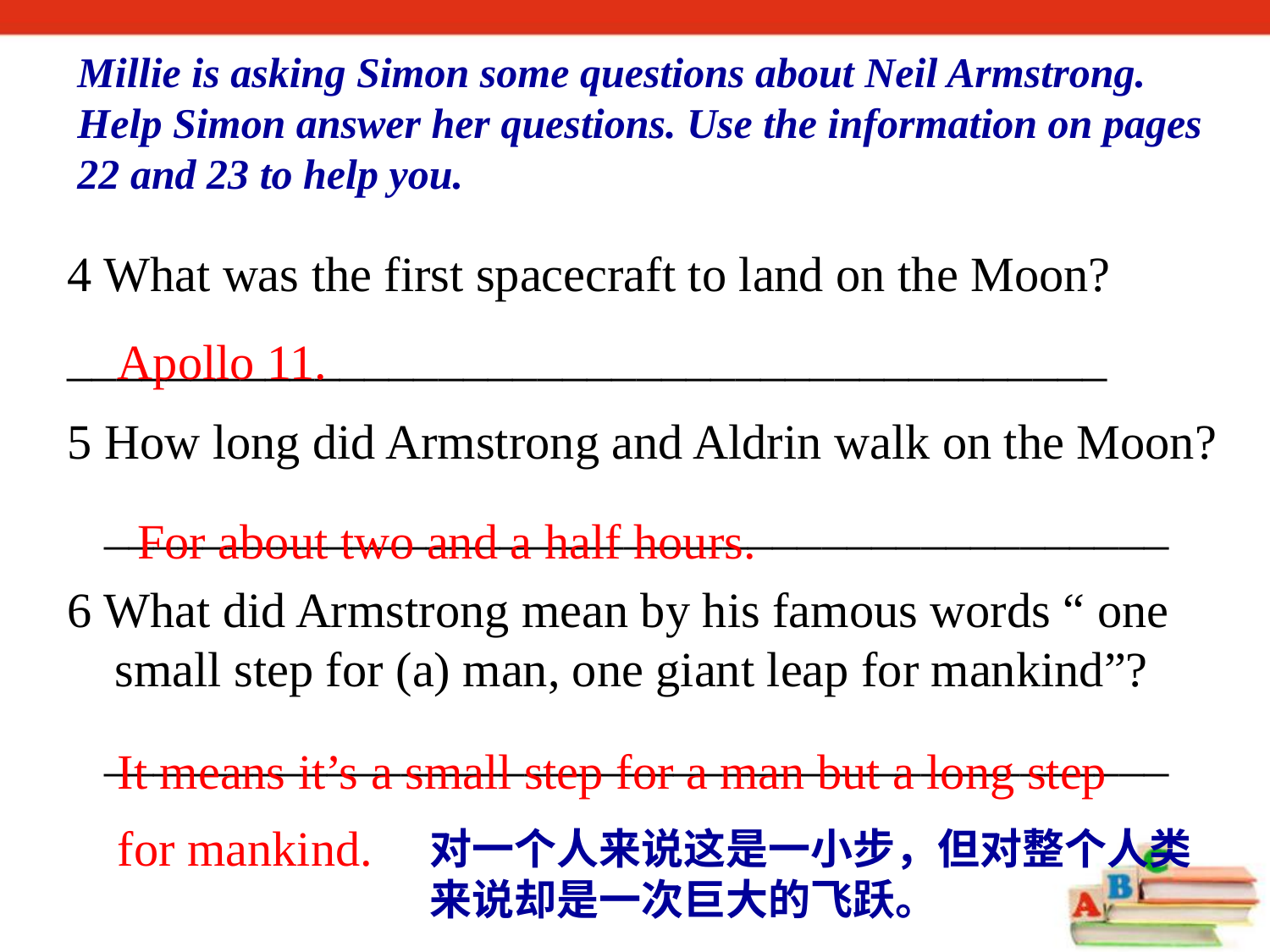

Millie is asking Simon some questions about Neil Armstrong. Help Simon answer her questions. Use the information on pages 22 and 23 to help you.
4 What was the first spacecraft to land on the Moon?
__________________________________________
5 How long did Armstrong and Aldrin walk on the Moon?
   ___________________________________________
6 What did Armstrong mean by his famous words “ one small step for (a) man, one giant leap for mankind”?
   ___________________________________________
Apollo 11.
For about two and a half hours.
It means it’s a small step for a man but a long step for mankind.
对一个人来说这是一小步，但对整个人类
来说却是一次巨大的飞跃。